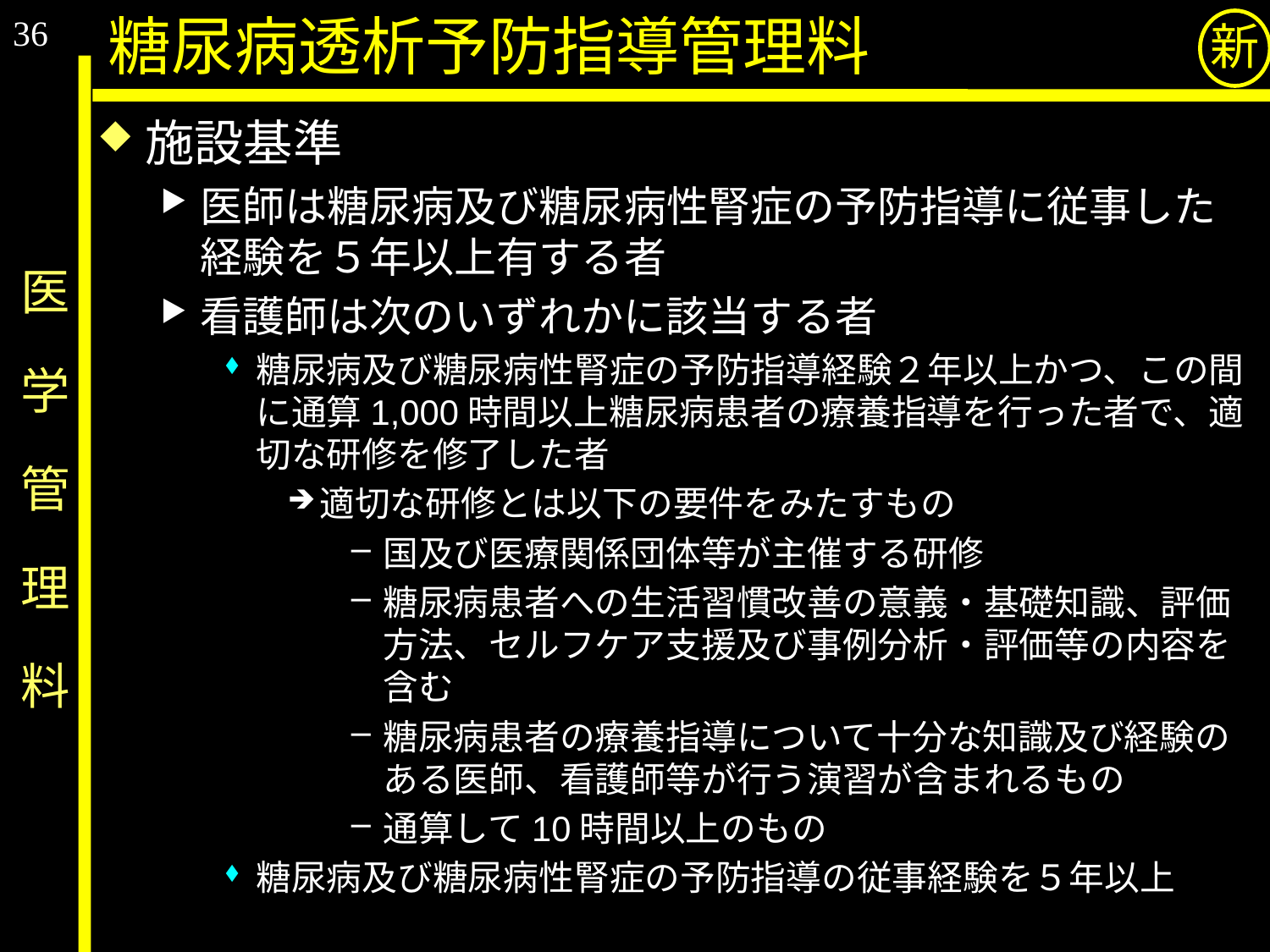

36
糖尿病透析予防指導管理料
新

施設基準
医師は糖尿病及び糖尿病性腎症の予防指導に従事した経験を５年以上有する者
看護師は次のいずれかに該当する者
糖尿病及び糖尿病性腎症の予防指導経験２年以上かつ、この間に通算1,000時間以上糖尿病患者の療養指導を行った者で、適切な研修を修了した者
適切な研修とは以下の要件をみたすもの
国及び医療関係団体等が主催する研修
糖尿病患者への生活習慣改善の意義・基礎知識、評価方法、セルフケア支援及び事例分析・評価等の内容を含む
糖尿病患者の療養指導について十分な知識及び経験のある医師、看護師等が行う演習が含まれるもの
通算して10時間以上のもの
糖尿病及び糖尿病性腎症の予防指導の従事経験を５年以上

# 医　学　管　理　料